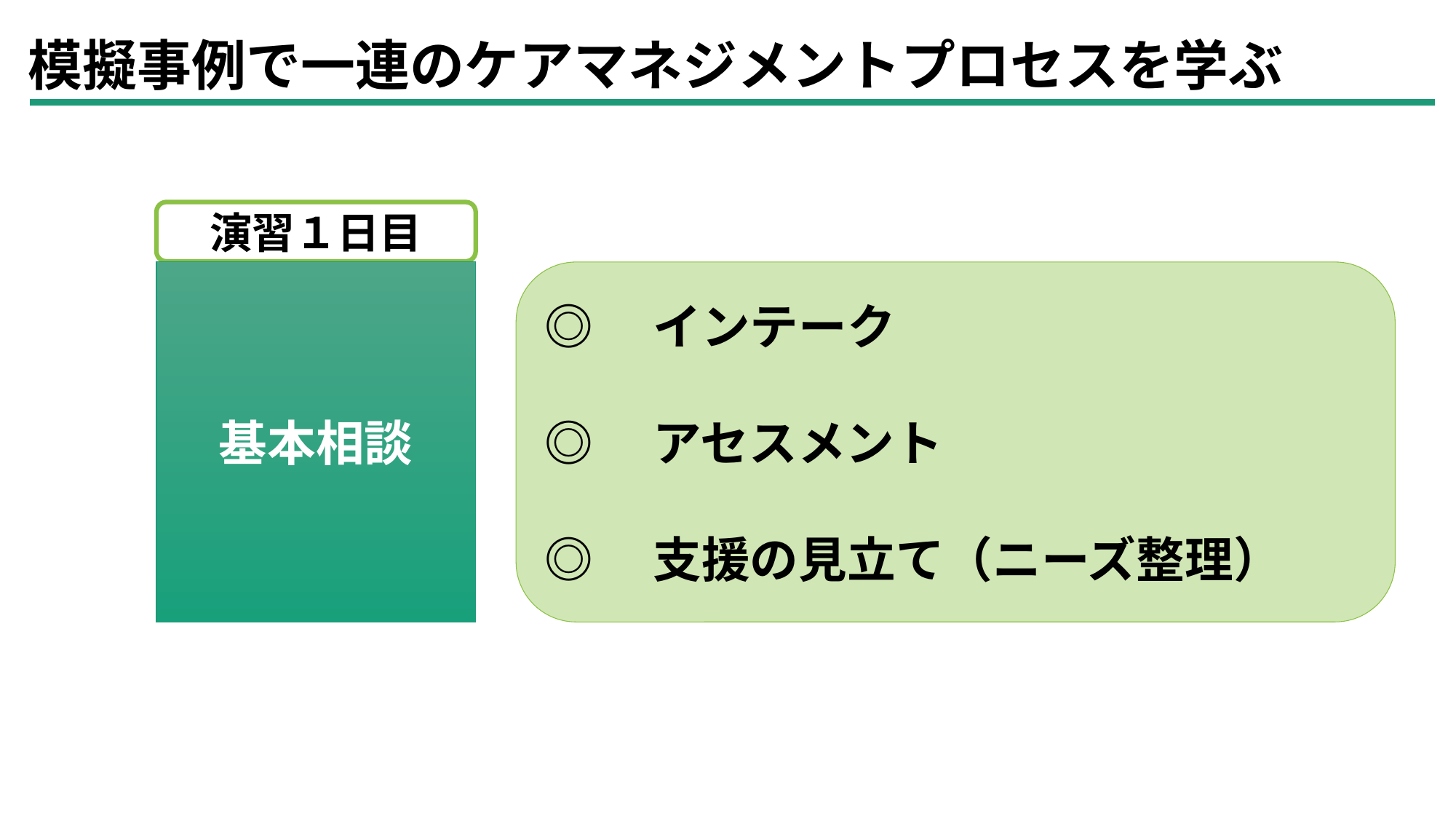

模擬事例で一連のケアマネジメントプロセスを学ぶ
演習１日目
基本相談
◎　インテーク

◎　アセスメント

◎　支援の見立て（ニーズ整理）